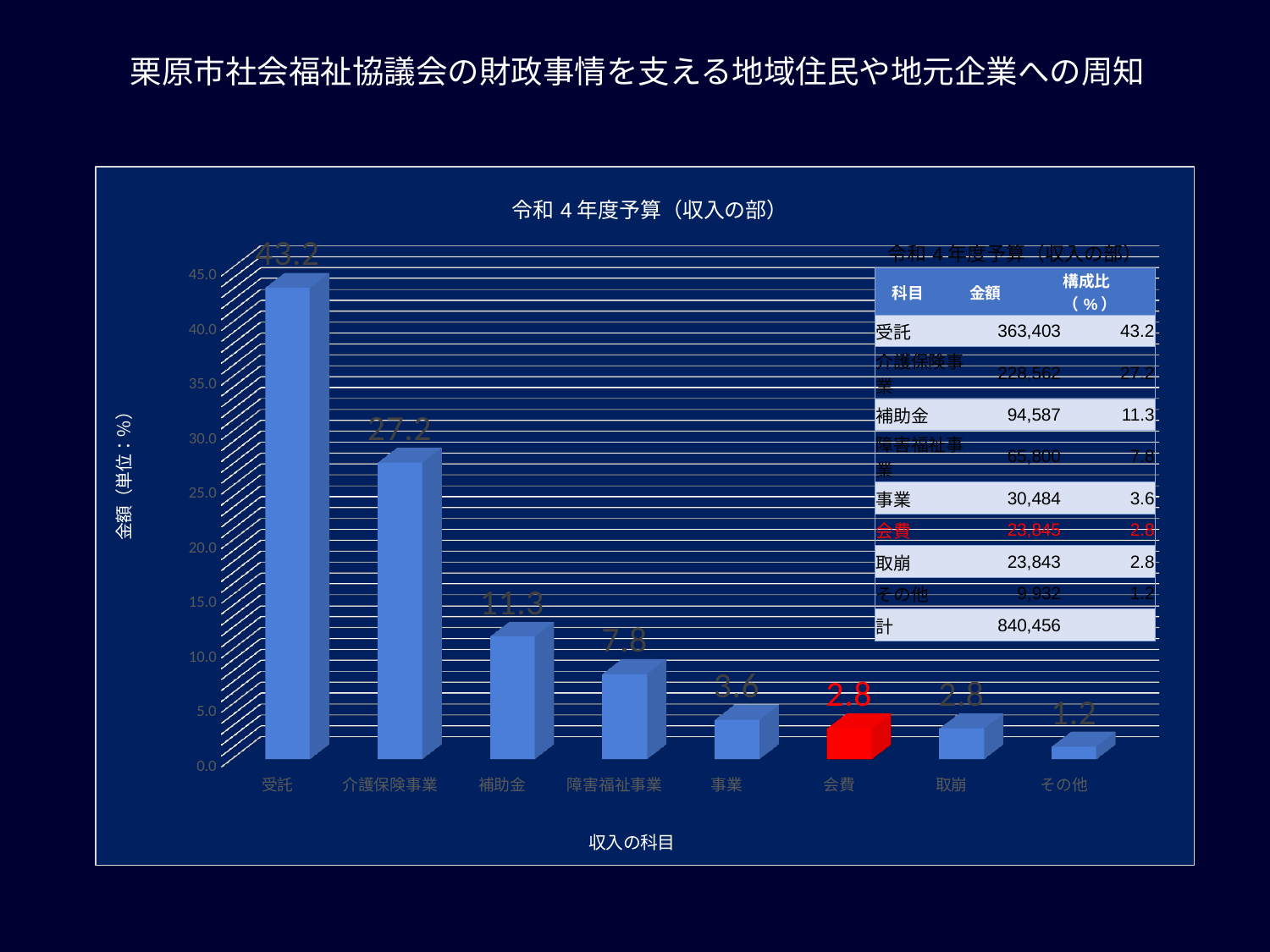

栗原市社会福祉協議会の財政事情を支える地域住民や地元企業への周知

[unsupported chart]

| 令和4年度予算（収入の部） |  |  |
| --- | --- | --- |
| 科目 | 金額 | 構成比（%） |
| 受託 | 363,403 | 43.2 |
| 介護保険事業 | 228,562 | 27.2 |
| 補助金 | 94,587 | 11.3 |
| 障害福祉事業 | 65,800 | 7.8 |
| 事業 | 30,484 | 3.6 |
| 会費 | 23,845 | 2.8 |
| 取崩 | 23,843 | 2.8 |
| その他 | 9,932 | 1.2 |
| 計 | 840,456 |  |